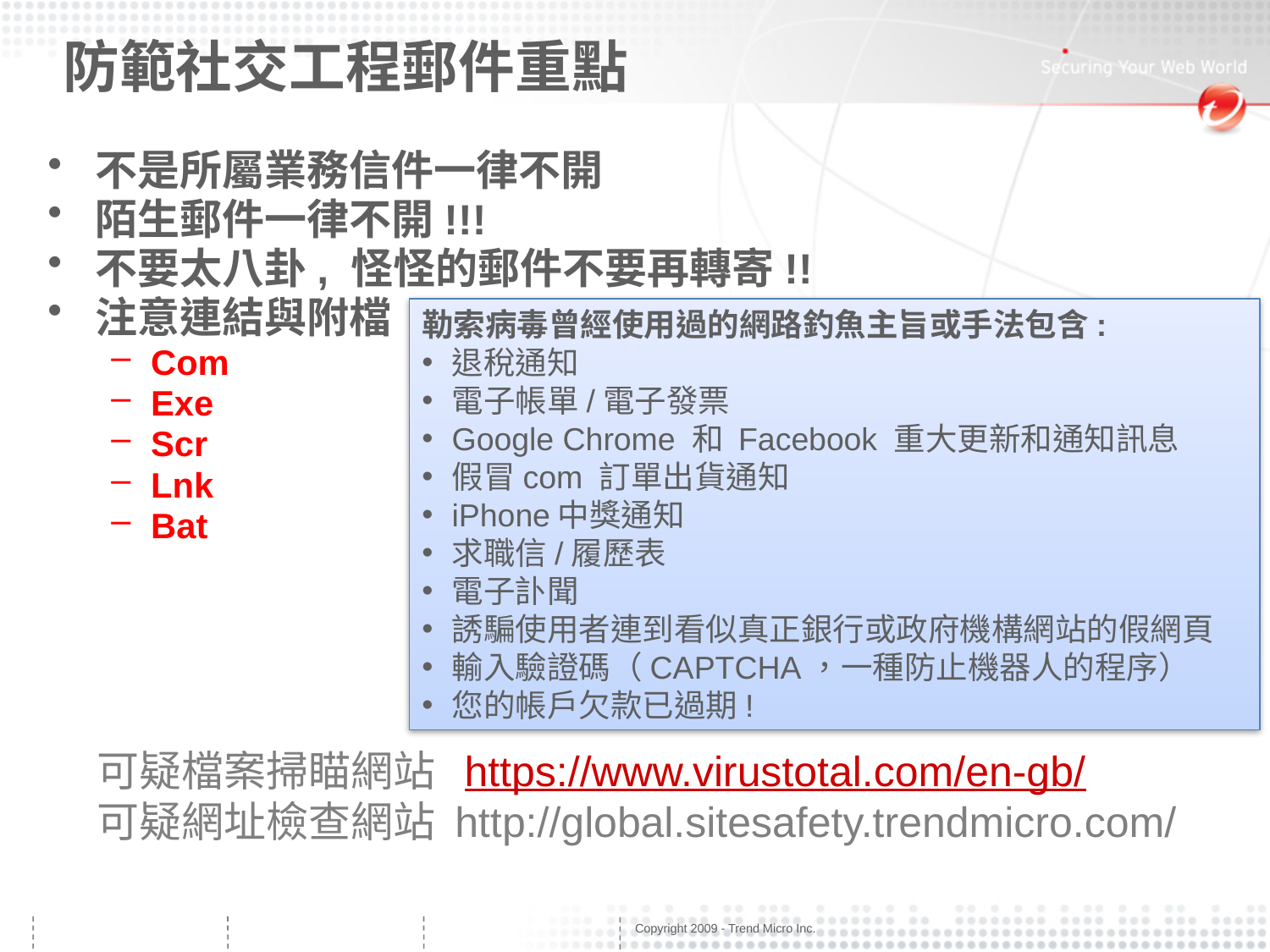

# 防範社交工程郵件重點
不是所屬業務信件一律不開
陌生郵件一律不開!!!
不要太八卦, 怪怪的郵件不要再轉寄!!
注意連結與附檔
Com
Exe
Scr
Lnk
Bat
勒索病毒曾經使用過的網路釣魚主旨或手法包含:
退稅通知
電子帳單/電子發票
Google Chrome 和 Facebook 重大更新和通知訊息
假冒com 訂單出貨通知
iPhone中獎通知
求職信/履歷表
電子訃聞
誘騙使用者連到看似真正銀行或政府機構網站的假網頁
輸入驗證碼（CAPTCHA，一種防止機器人的程序）
您的帳戶欠款已過期!
可疑檔案掃瞄網站  https://www.virustotal.com/en-gb/
可疑網址檢查網站 http://global.sitesafety.trendmicro.com/